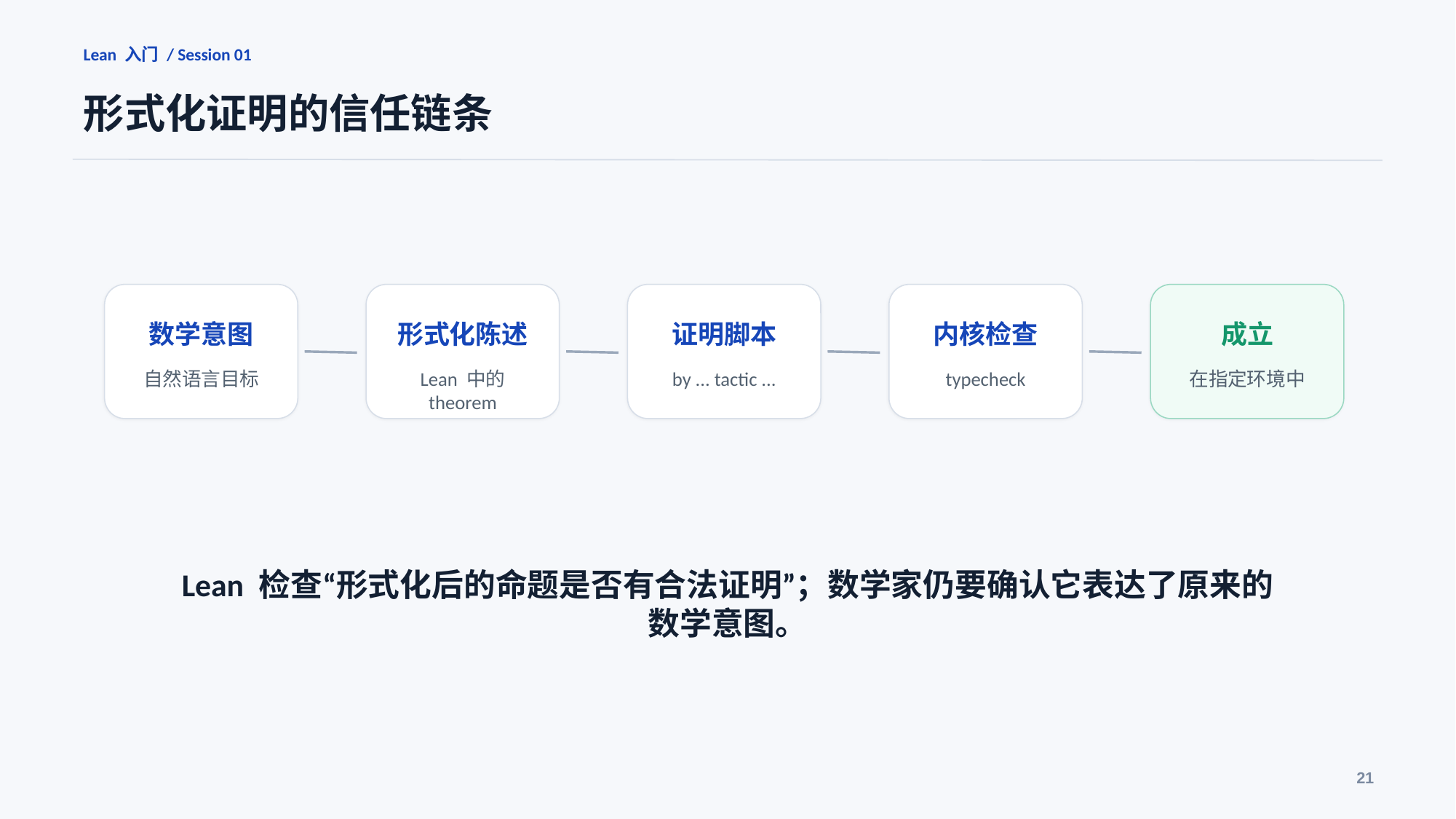

Lean 入门 / Session 01
形式化证明的信任链条

数学意图
形式化陈述
证明脚本
内核检查
成立

自然语言目标
Lean 中的 theorem
by ... tactic ...
typecheck
在指定环境中
Lean 检查“形式化后的命题是否有合法证明”；数学家仍要确认它表达了原来的数学意图。
21